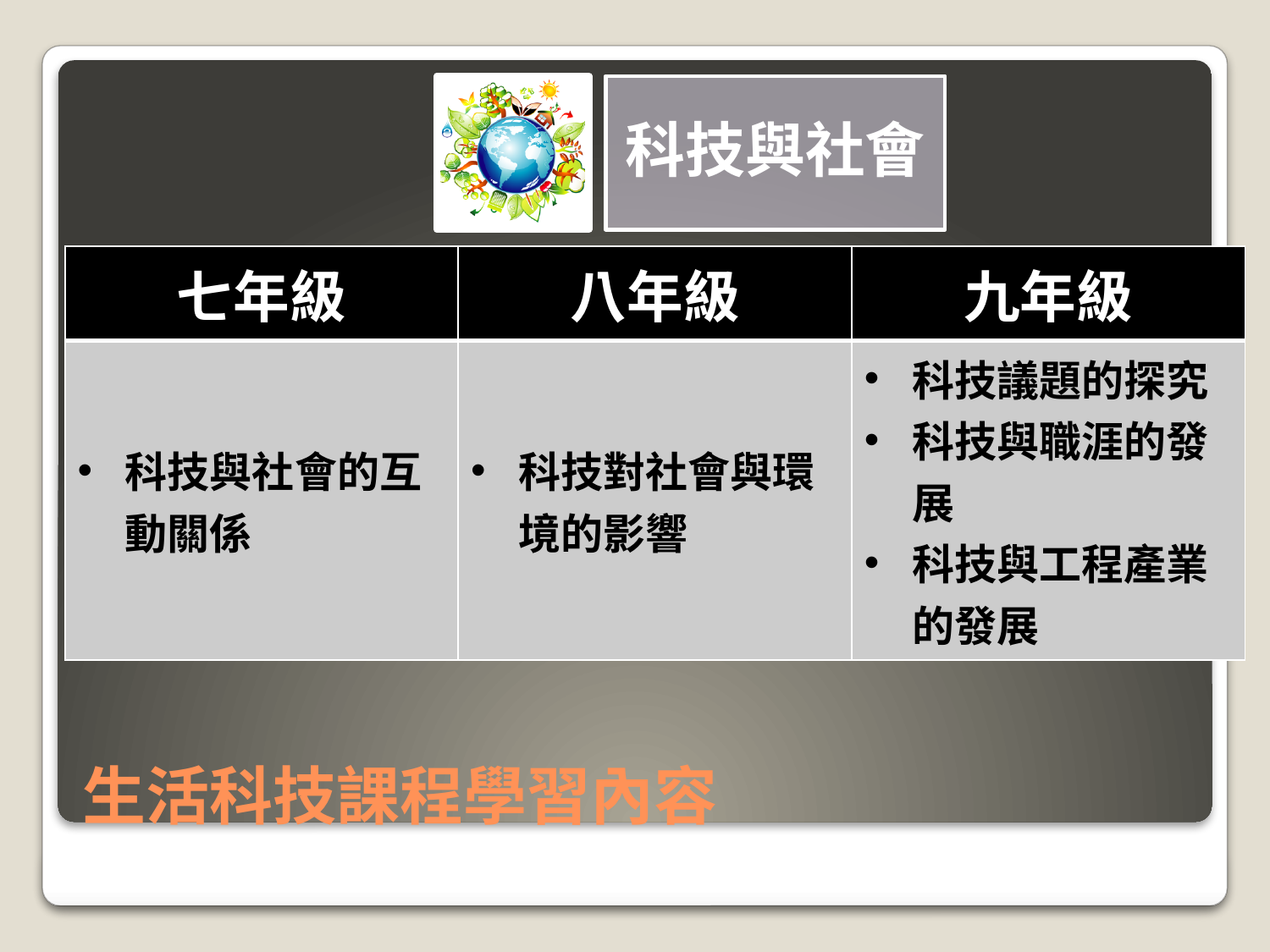

科技與社會
| 七年級 | 八年級 | 九年級 |
| --- | --- | --- |
| 科技與社會的互動關係 | 科技對社會與環境的影響 | 科技議題的探究 科技與職涯的發展 科技與工程產業的發展 |
# 生活科技課程學習內容